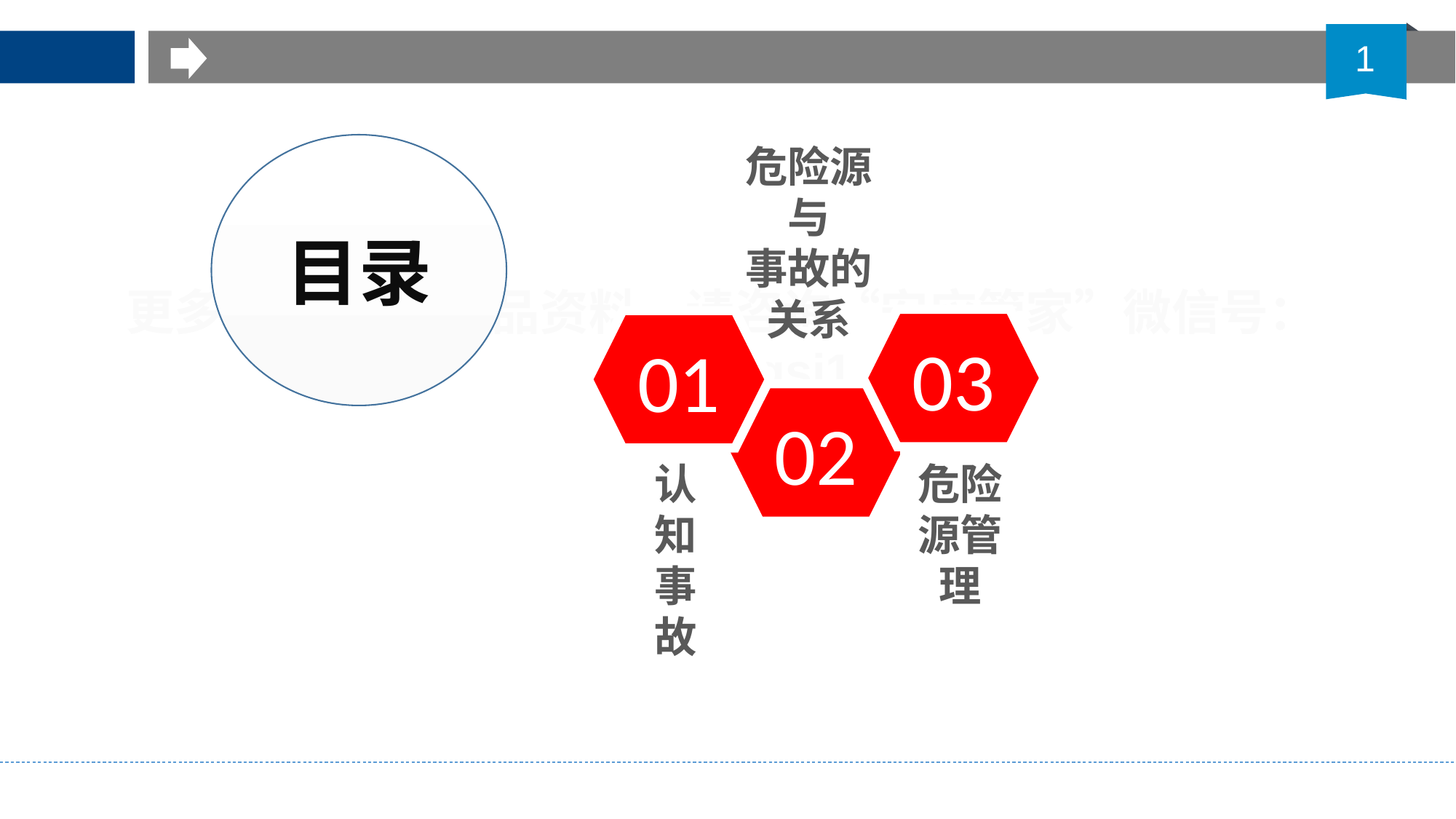

1
危险源与
事故的关系
目录

03

01

02
认知事故
危险源管理